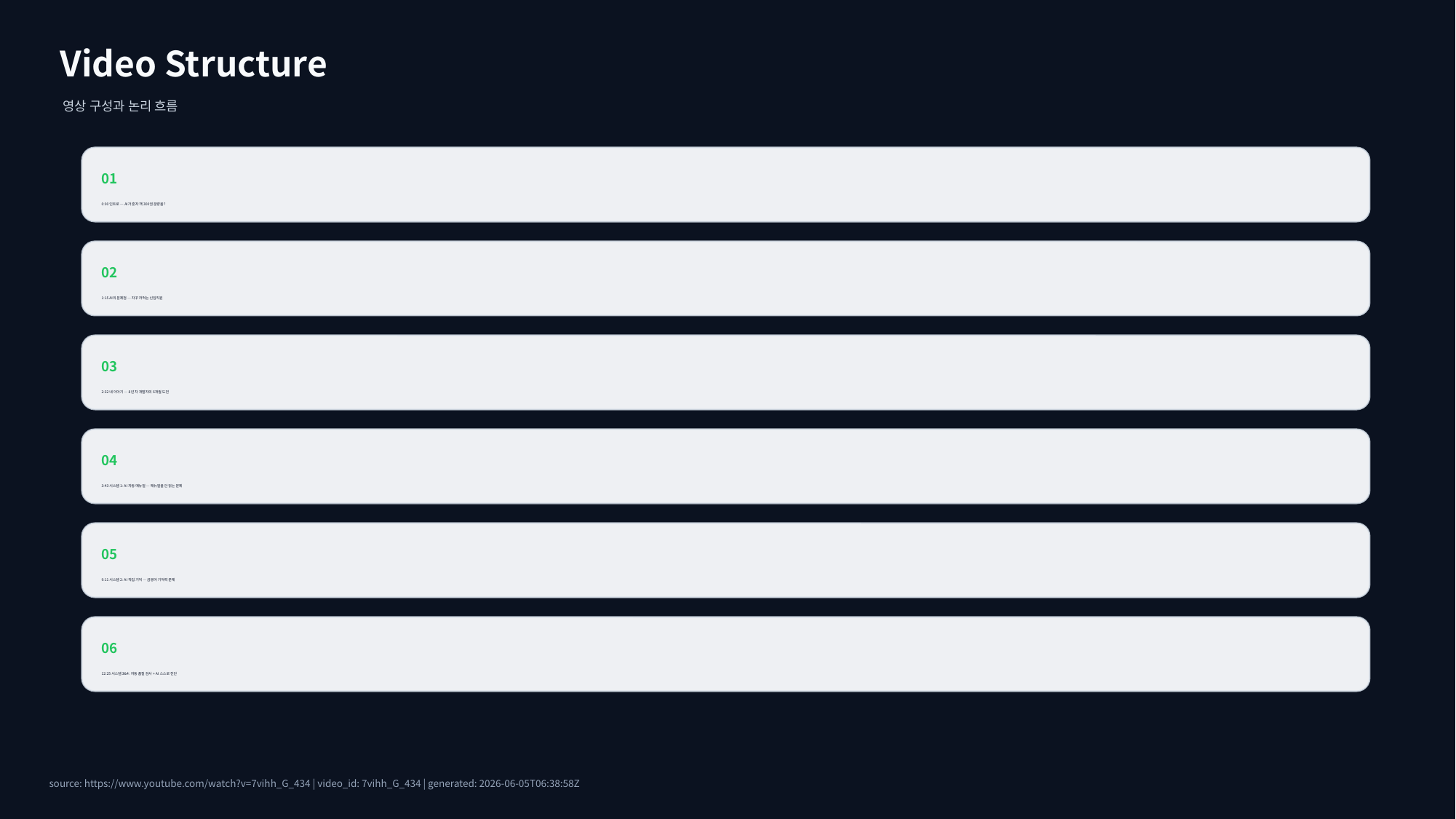

Video Structure
영상 구성과 논리 흐름

01
0:00 인트로 — AI가 혼자 책 300권 분량을?

02
1:15 AI의 문제점 — 자꾸 까먹는 신입직원

03
2:32 내 이야기 — 8년 차 개발자의 6개월 도전

04
3:43 시스템 1: AI 자동 매뉴얼 — 매뉴얼을 안 읽는 문제

05
9:11 시스템 2: AI 작업 기억 — 금붕어 기억력 문제

06
12:25 시스템 3&4: 자동 품질 검사 + AI 스스로 진단
source: https://www.youtube.com/watch?v=7vihh_G_434 | video_id: 7vihh_G_434 | generated: 2026-06-05T06:38:58Z